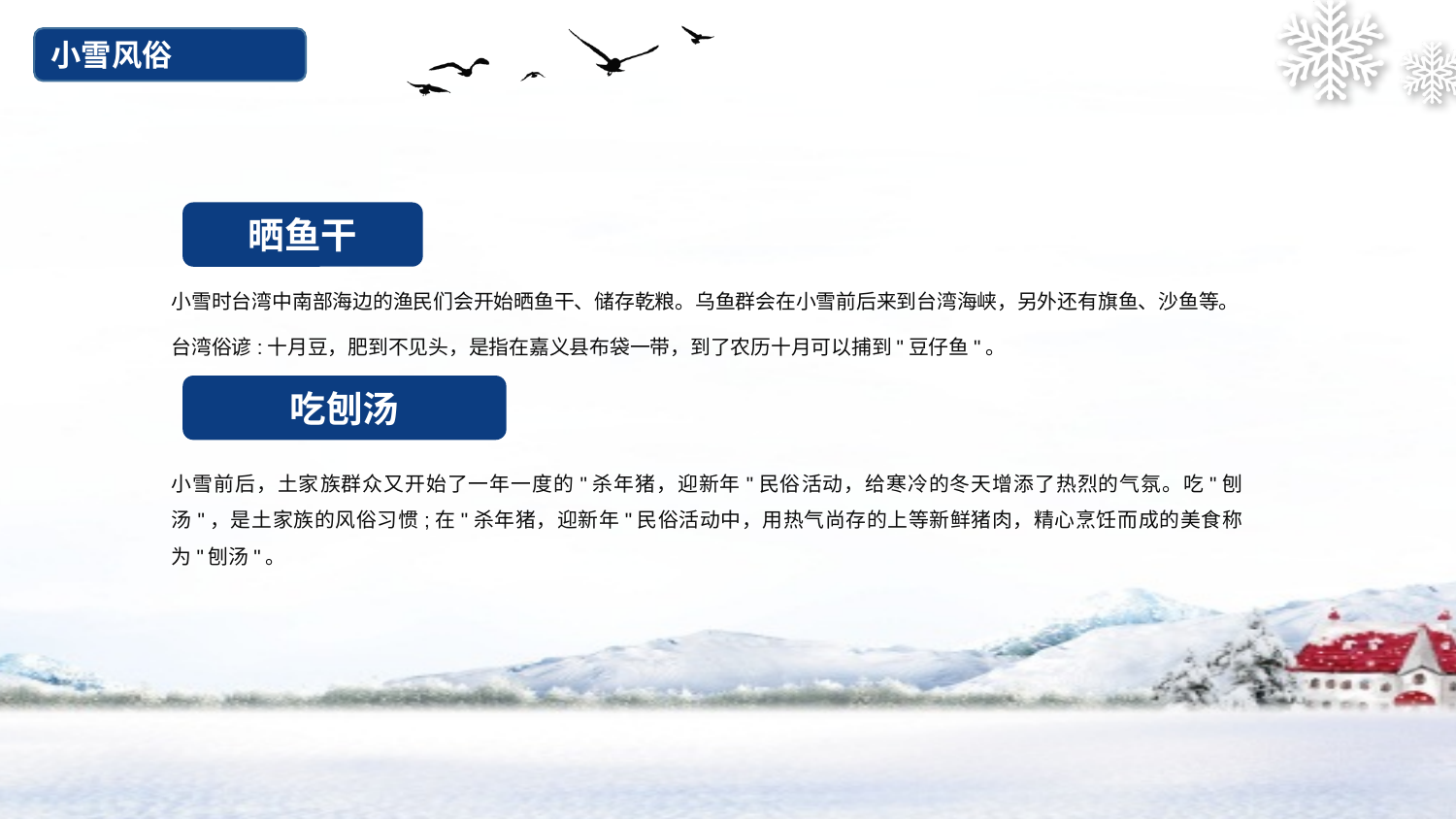

小雪风俗
晒鱼干
小雪时台湾中南部海边的渔民们会开始晒鱼干、储存乾粮。乌鱼群会在小雪前后来到台湾海峡，另外还有旗鱼、沙鱼等。
台湾俗谚:十月豆，肥到不见头，是指在嘉义县布袋一带，到了农历十月可以捕到"豆仔鱼"。

小雪前后，土家族群众又开始了一年一度的"杀年猪，迎新年"民俗活动，给寒冷的冬天增添了热烈的气氛。吃"刨汤"，是土家族的风俗习惯;在"杀年猪，迎新年"民俗活动中，用热气尚存的上等新鲜猪肉，精心烹饪而成的美食称为"刨汤"。
吃刨汤